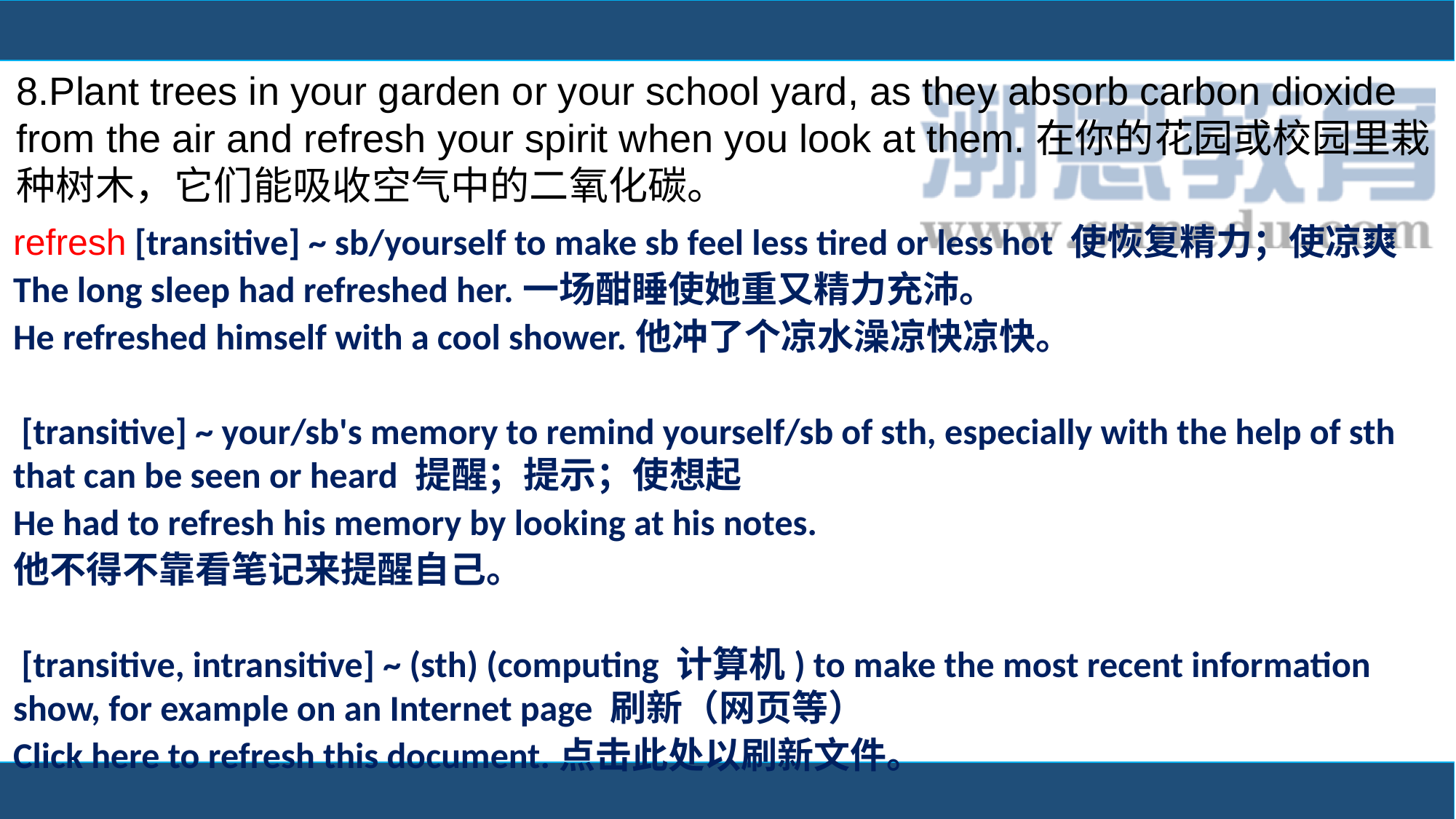

8.Plant trees in your garden or your school yard, as they absorb carbon dioxide from the air and refresh your spirit when you look at them.在你的花园或校园里栽种树木，它们能吸收空气中的二氧化碳。
refresh [transitive] ~ sb/yourself to make sb feel less tired or less hot 使恢复精力；使凉爽
The long sleep had refreshed her.一场酣睡使她重又精力充沛。
He refreshed himself with a cool shower.他冲了个凉水澡凉快凉快。

 [transitive] ~ your/sb's memory to remind yourself/sb of sth, especially with the help of sth that can be seen or heard 提醒；提示；使想起
He had to refresh his memory by looking at his notes.
他不得不靠看笔记来提醒自己。

 [transitive, intransitive] ~ (sth) (computing 计算机) to make the most recent information show, for example on an Internet page 刷新（网页等）
Click here to refresh this document.点击此处以刷新文件。